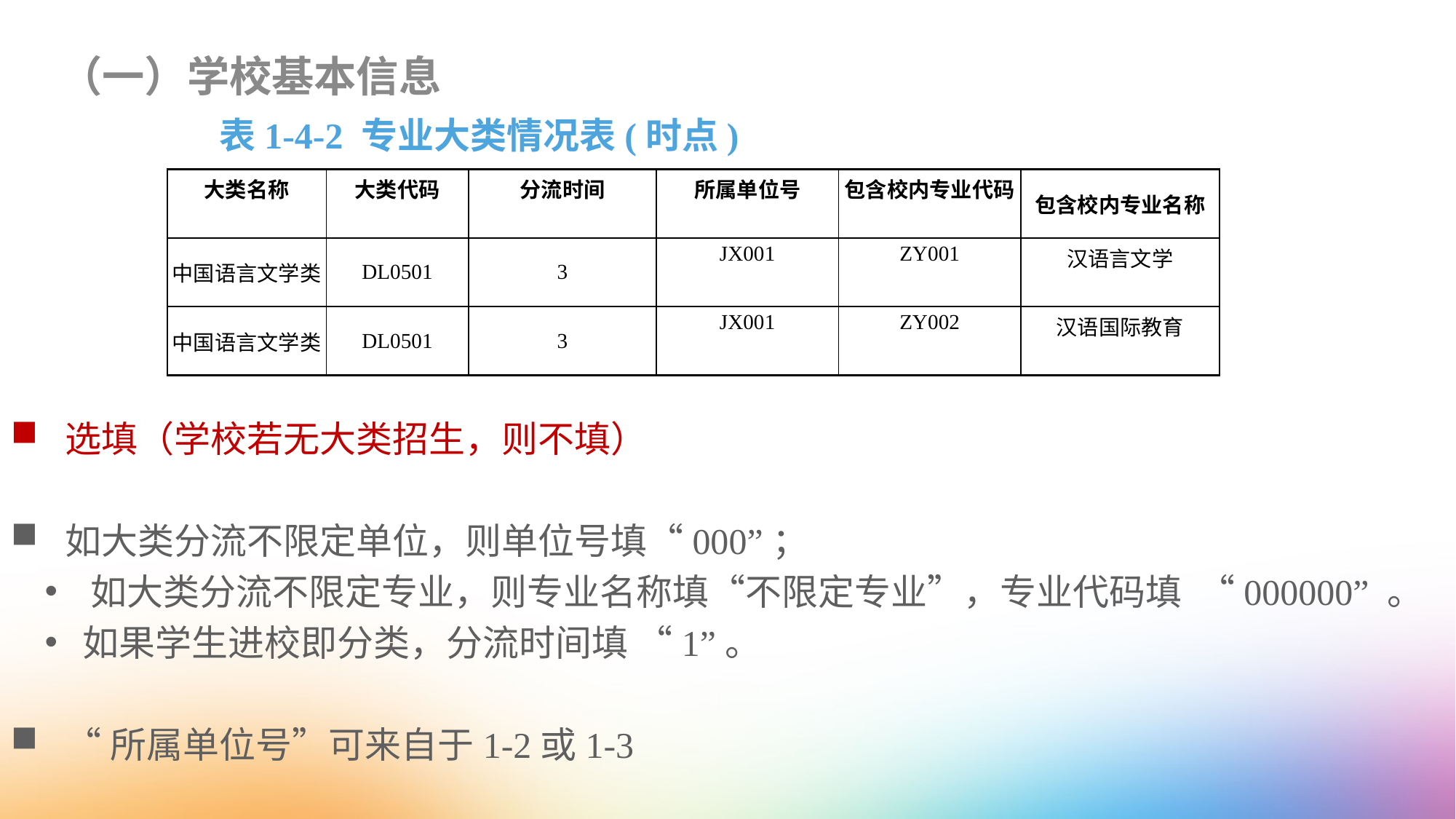

（一）学校基本信息
表1-4-2 专业大类情况表(时点)

| 大类名称 | 大类代码 | 分流时间 | 所属单位号 | 包含校内专业代码 | 包含校内专业名称 |
| --- | --- | --- | --- | --- | --- |
| 中国语言文学类 | DL0501 | 3 | JX001 | ZY001 | 汉语言文学 |
| 中国语言文学类 | DL0501 | 3 | JX001 | ZY002 | 汉语国际教育 |
选填（学校若无大类招生，则不填）

如大类分流不限定单位，则单位号填“000”；
   如大类分流不限定专业，则专业名称填“不限定专业”，专业代码填  “000000” 。
  如果学生进校即分类，分流时间填 “1”。

“所属单位号”可来自于1-2或1-3